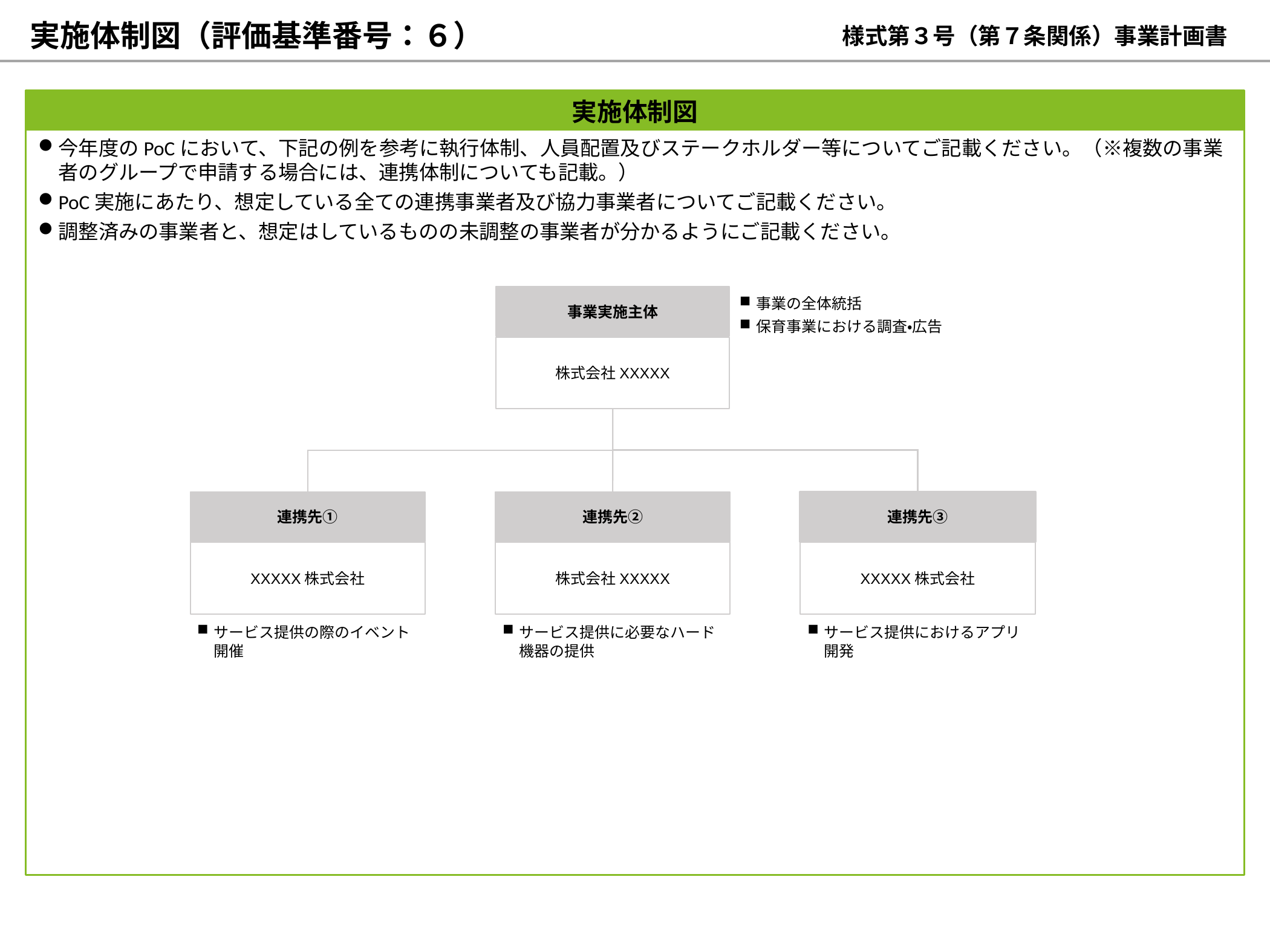

実施体制図（評価基準番号：６）
様式第３号（第７条関係）事業計画書

実施体制図

今年度のPoCにおいて、下記の例を参考に執行体制、人員配置及びステークホルダー等についてご記載ください。（※複数の事業者のグループで申請する場合には、連携体制についても記載。）
PoC実施にあたり、想定している全ての連携事業者及び協力事業者についてご記載ください。
調整済みの事業者と、想定はしているものの未調整の事業者が分かるようにご記載ください。

事業の全体統括
保育事業における調査・広告
事業実施主体
株式会社XXXXX
連携先①
XXXXX株式会社
連携先②
株式会社XXXXX
連携先③
XXXXX株式会社

サービス提供の際のイベント開催
サービス提供に必要なハード機器の提供
サービス提供におけるアプリ開発